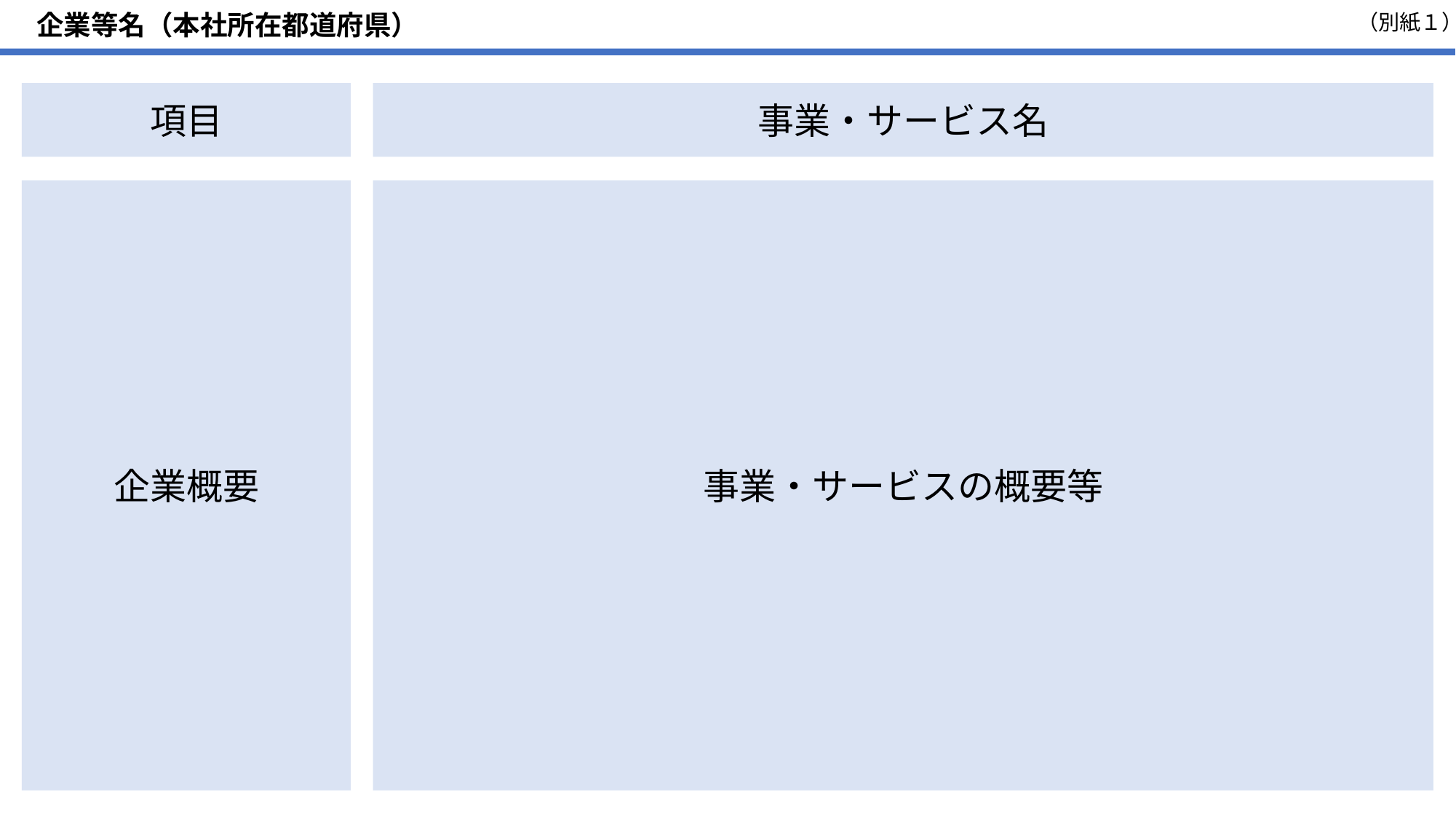

企業等名（本社所在都道府県）
（別紙１）

項目
事業・サービス名
企業概要
事業・サービスの概要等